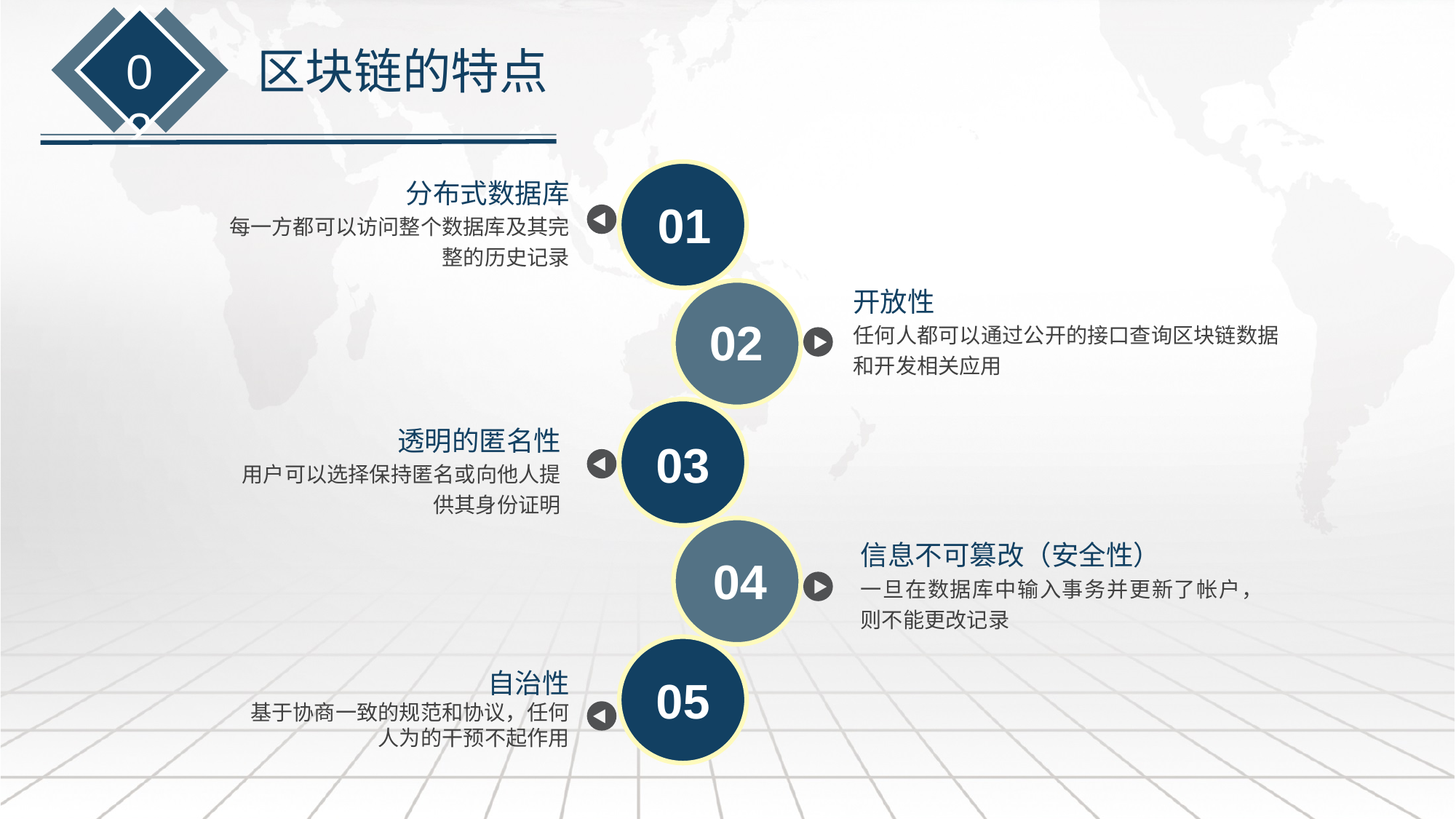

02
区块链的特点

分布式数据库
每一方都可以访问整个数据库及其完整的历史记录
01

开放性
任何人都可以通过公开的接口查询区块链数据和开发相关应用

02

透明的匿名性
用户可以选择保持匿名或向他人提供其身份证明
03

信息不可篡改（安全性）
一旦在数据库中输入事务并更新了帐户，则不能更改记录
04

自治性
基于协商一致的规范和协议，任何人为的干预不起作用
05